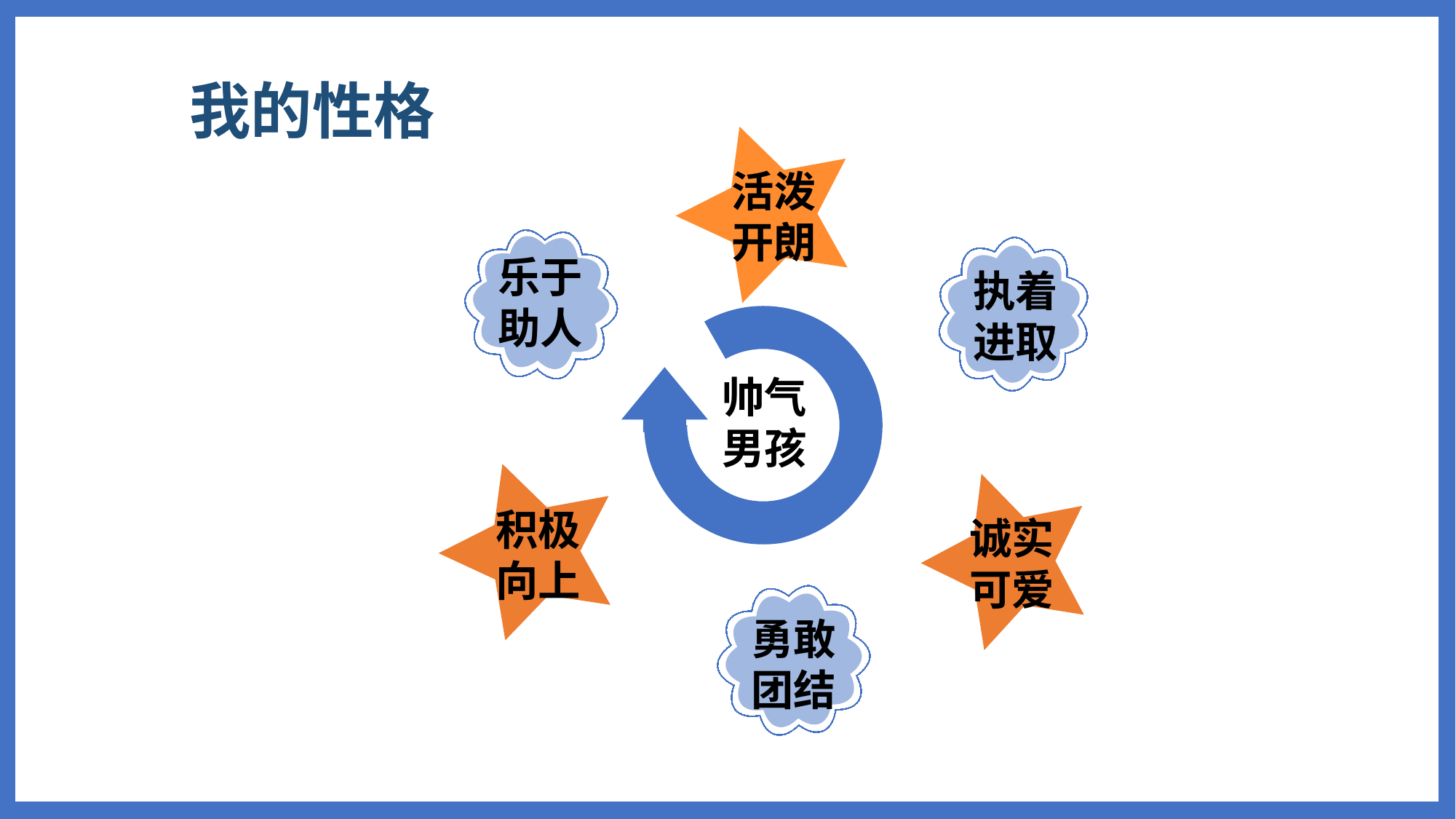

我的性格

活泼
开朗

乐于助人

执着进取

帅气
男孩

积极向上

诚实可爱

勇敢团结